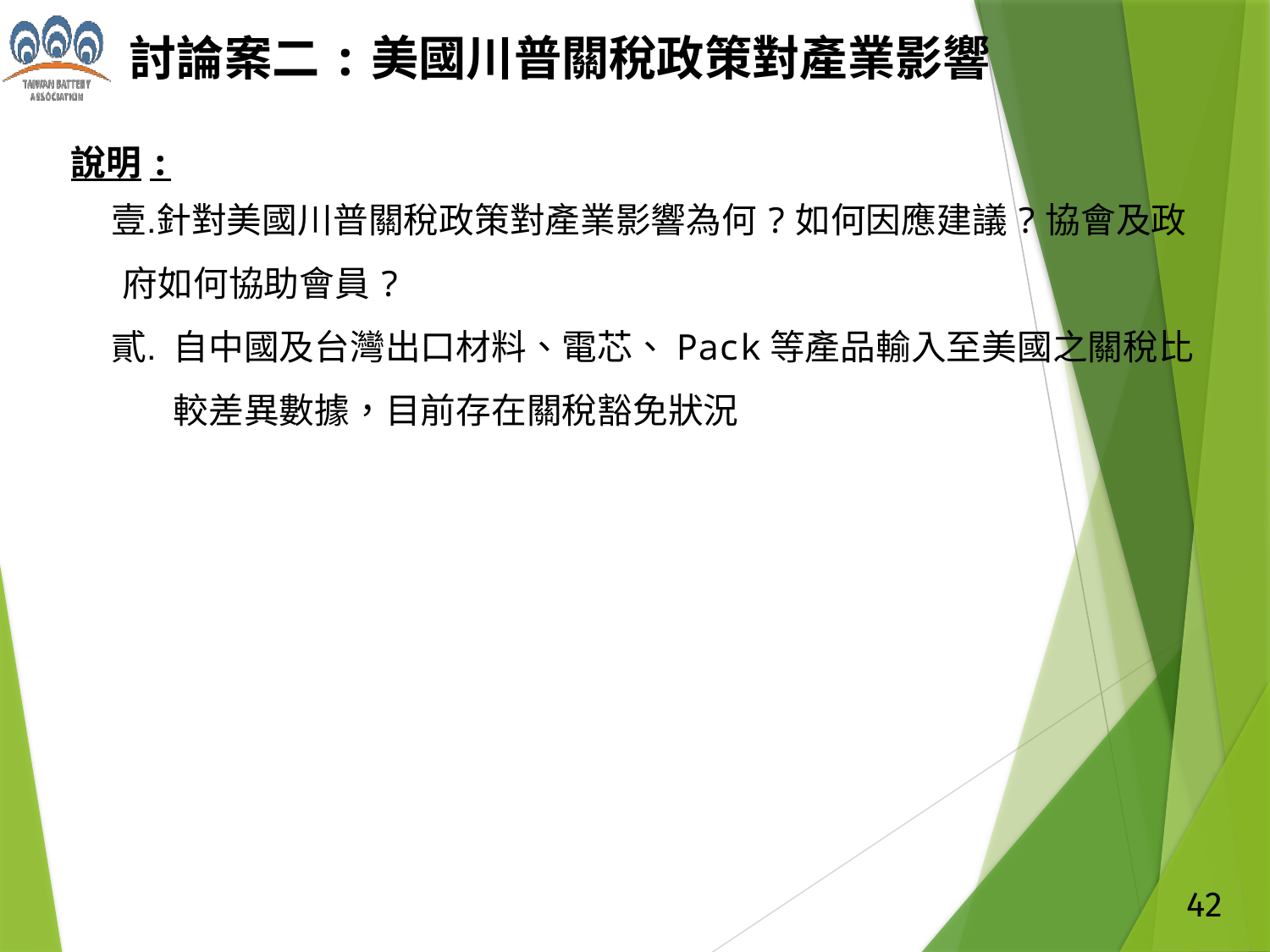

# 討論案二:美國川普關稅政策對產業影響
說明:
針對美國川普關稅政策對產業影響為何?如何因應建議?協會及政府如何協助會員?
自中國及台灣出口材料、電芯、Pack等產品輸入至美國之關稅比較差異數據，目前存在關稅豁免狀況
42